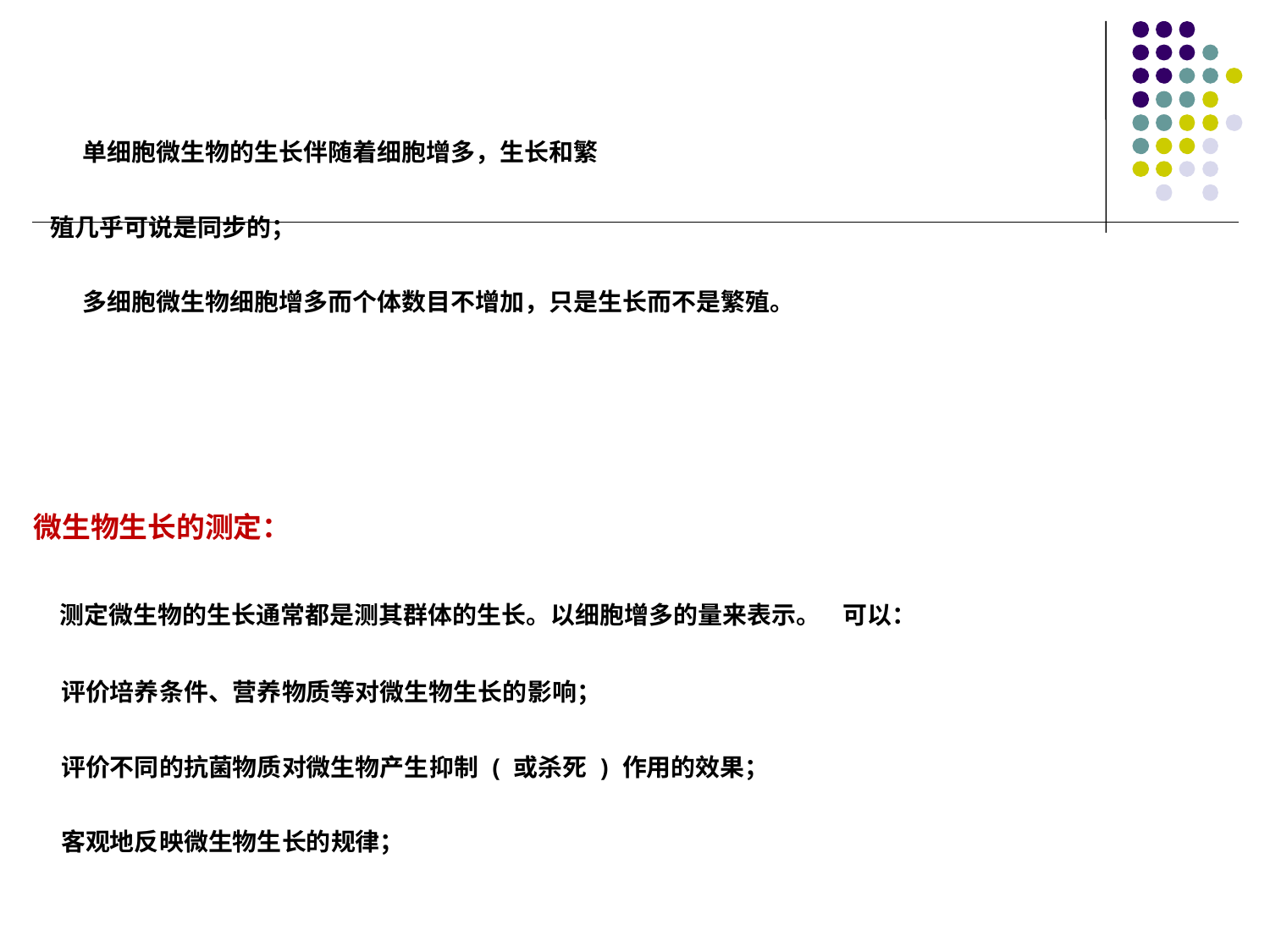

单细胞微生物的生长伴随着细胞增多，生长和繁
殖几乎可说是同步的；
    多细胞微生物细胞增多而个体数目不增加，只是生长而不是繁殖。
微生物生长的测定：
    测定微生物的生长通常都是测其群体的生长。以细胞增多的量来表示。    可以：
     评价培养条件、营养物质等对微生物生长的影响；
     评价不同的抗菌物质对微生物产生抑制(或杀死)作用的效果；
     客观地反映微生物生长的规律；